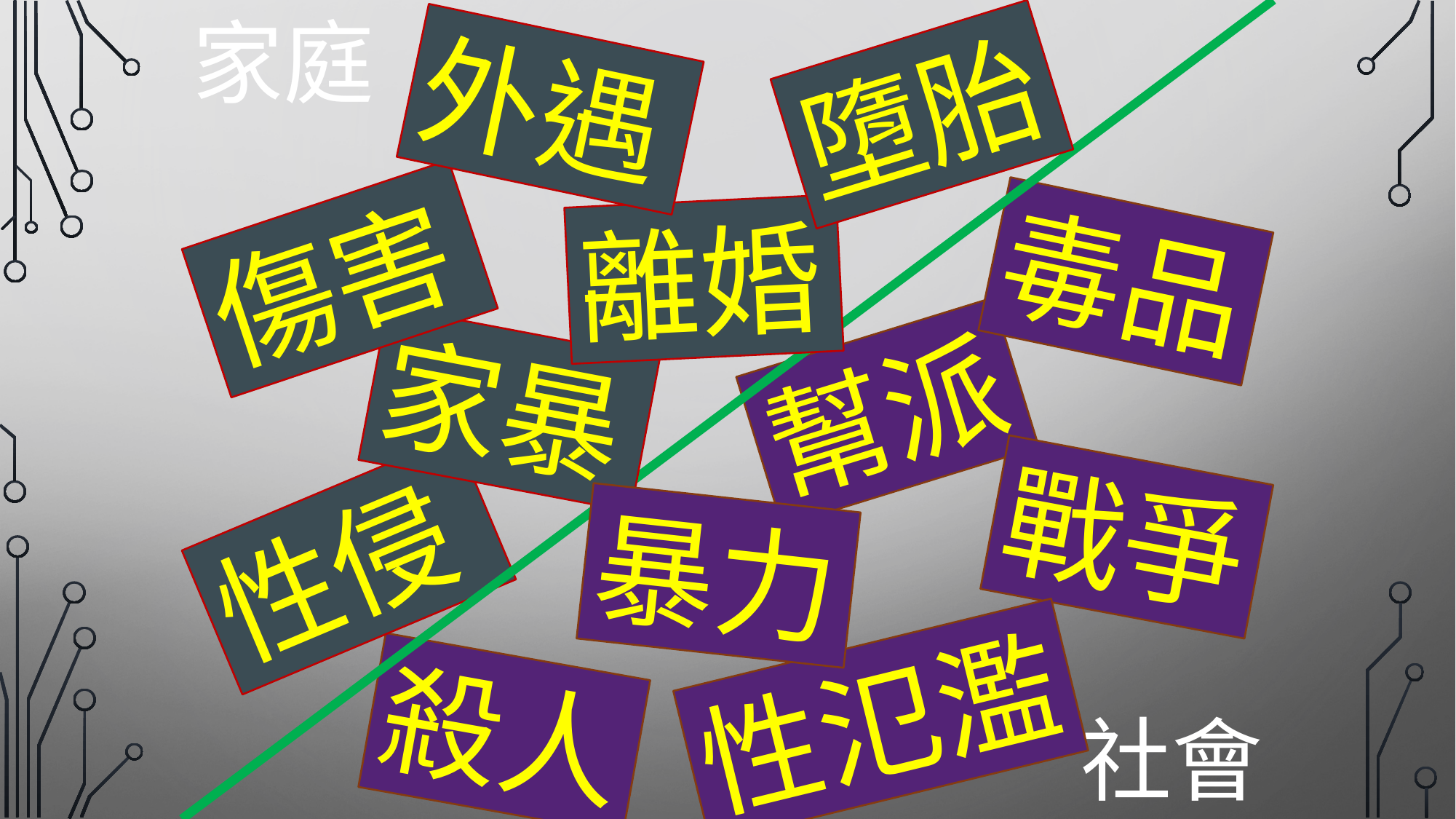

家庭
外遇
墮胎
傷害
離婚
毒品
家暴
幫派
戰爭
性侵
暴力
性氾濫
殺人
社會